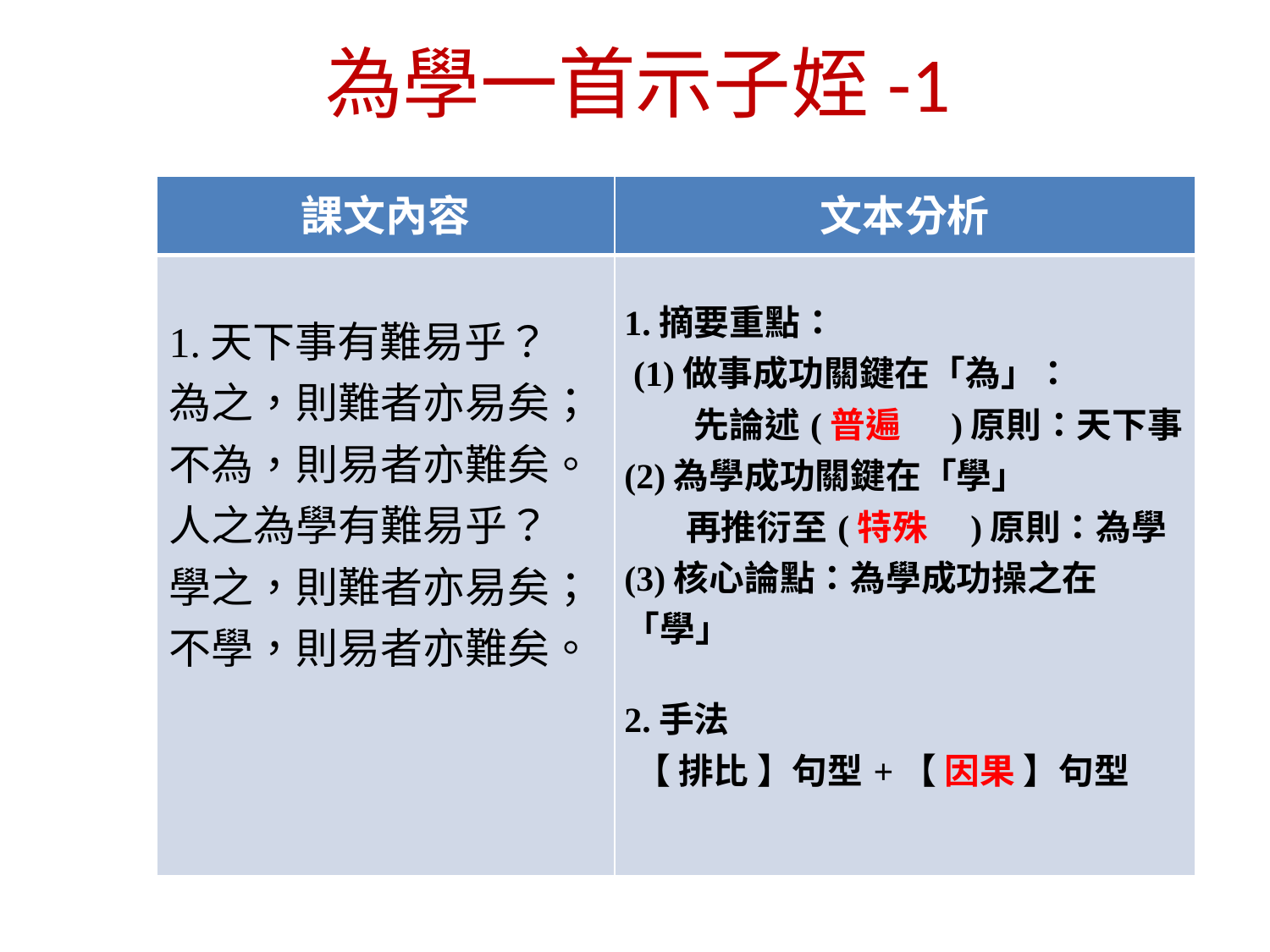

為學一首示子姪-1
| 課文內容 | 文本分析 |
| --- | --- |
| 1.天下事有難易乎？ 為之，則難者亦易矣；不為，則易者亦難矣。 人之為學有難易乎？ 學之，則難者亦易矣；不學，則易者亦難矣。 | 1.摘要重點： (1)做事成功關鍵在「為」： 　先論述(普遍 )原則：天下事 (2)為學成功關鍵在「學」 　再推衍至(特殊 )原則：為學 (3)核心論點：為學成功操之在「學」 2.手法 【 排比 】句型+【 因果 】句型 |